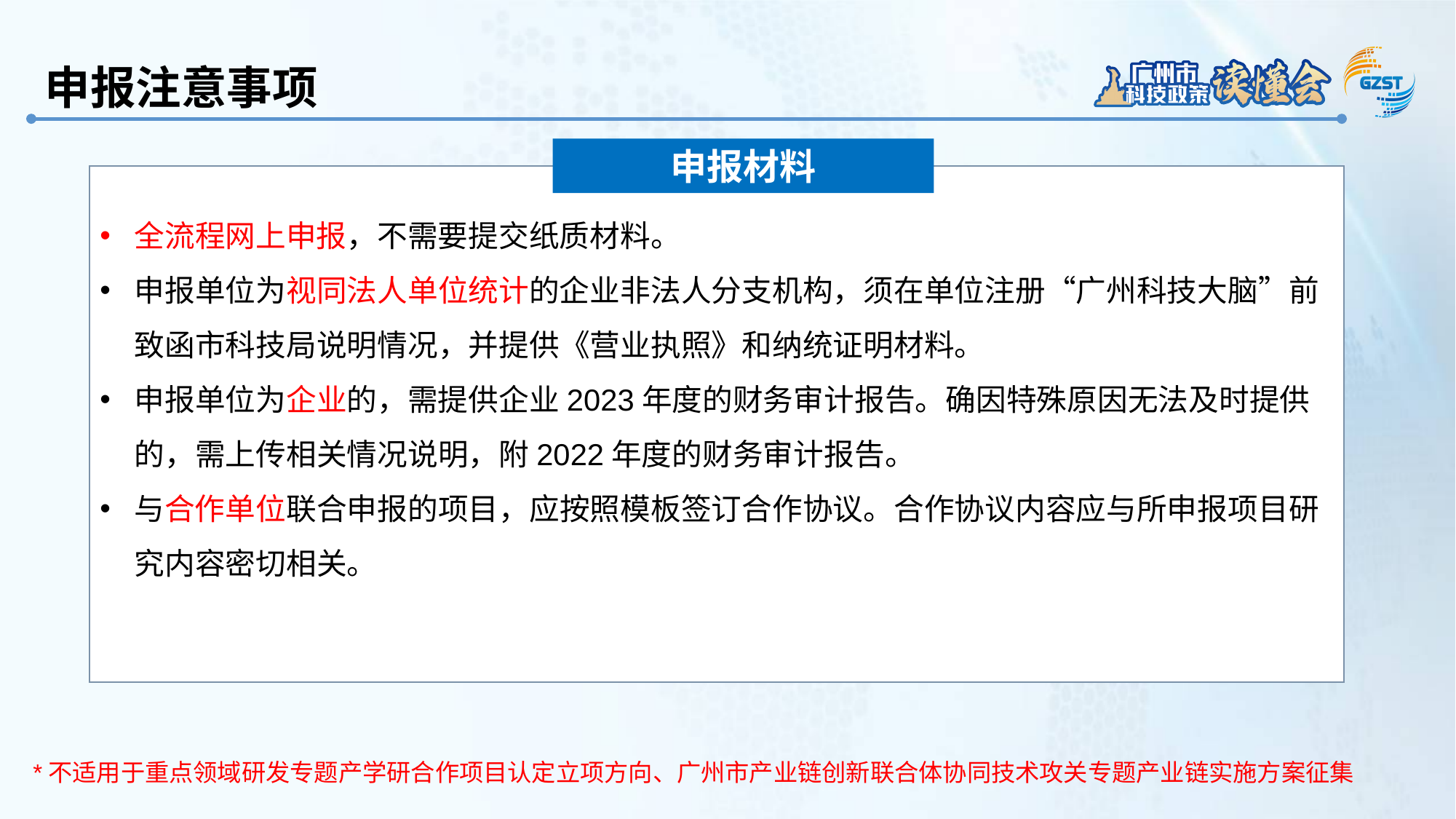

申报注意事项
申报材料

全流程网上申报，不需要提交纸质材料。
申报单位为视同法人单位统计的企业非法人分支机构，须在单位注册“广州科技大脑”前致函市科技局说明情况，并提供《营业执照》和纳统证明材料。
申报单位为企业的，需提供企业2023年度的财务审计报告。确因特殊原因无法及时提供的，需上传相关情况说明，附2022年度的财务审计报告。
与合作单位联合申报的项目，应按照模板签订合作协议。合作协议内容应与所申报项目研究内容密切相关。

*不适用于重点领域研发专题产学研合作项目认定立项方向、广州市产业链创新联合体协同技术攻关专题产业链实施方案征集